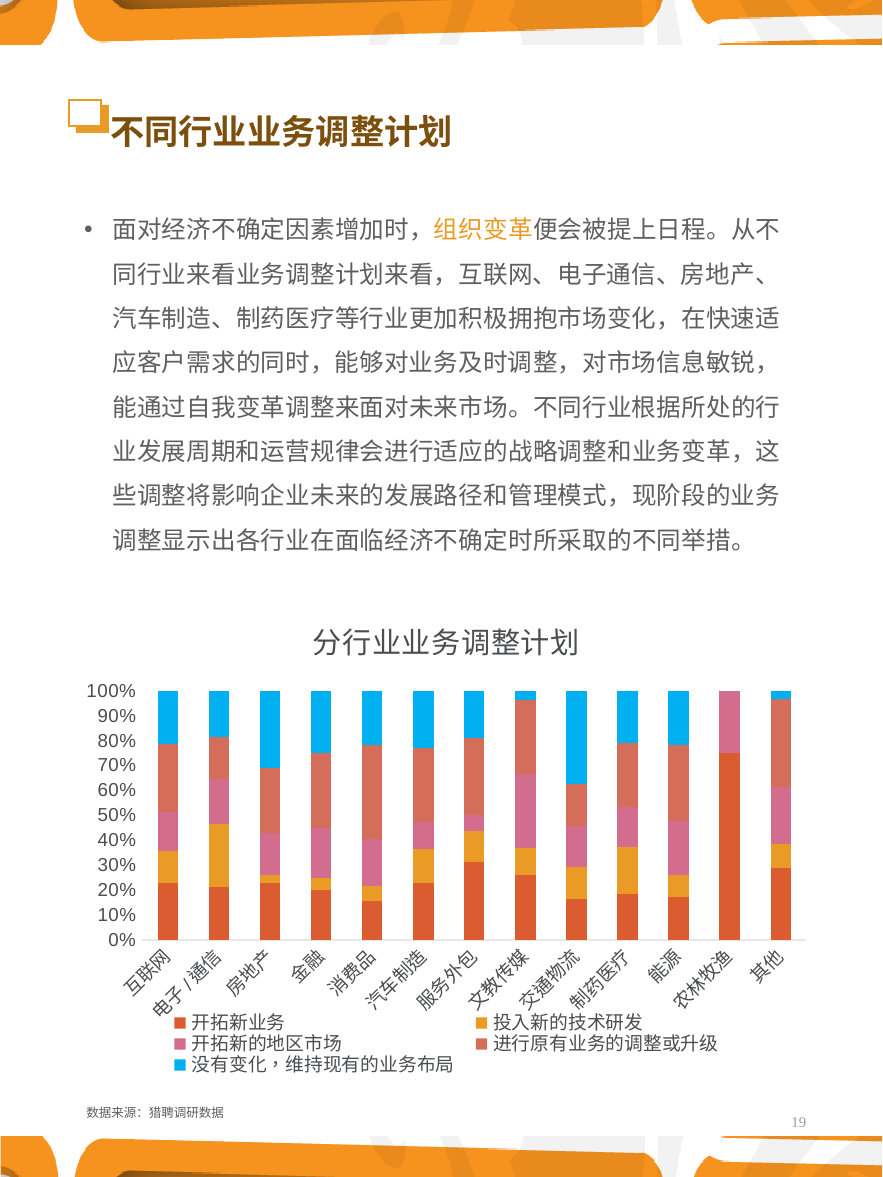

# 不同行业业务调整计划

面对经济不确定因素增加时，组织变革便会被提上日程。从不同行业来看业务调整计划来看，互联网、电子通信、房地产、汽车制造、制药医疗等行业更加积极拥抱市场变化，在快速适应客户需求的同时，能够对业务及时调整，对市场信息敏锐，能通过自我变革调整来面对未来市场。不同行业根据所处的行业发展周期和运营规律会进行适应的战略调整和业务变革，这些调整将影响企业未来的发展路径和管理模式，现阶段的业务调整显示出各行业在面临经济不确定时所采取的不同举措。

### Chart: 分行业业务调整计划

| Category | 开拓新业务 | 投入新的技术研发 | 开拓新的地区市场 | 进行原有业务的调整或升级 | 没有变化，维持现有的业务布局 |
|---|---|---|---|---|---|
| 互联网 | 0.06887755102040816 | 0.03826530612244898 | 0.04591836734693878 | 0.08163265306122448 | 0.06377551020408163 |
| 电子/通信 | 0.03826530612244898 | 0.04591836734693878 | 0.03316326530612245 | 0.030612244897959183 | 0.03316326530612245 |
| 房地产 | 0.03826530612244898 | 0.00510204081632653 | 0.02806122448979592 | 0.04336734693877551 | 0.05102040816326531 |
| 金融 | 0.01020408163265306 | 0.002551020408163265 | 0.01020408163265306 | 0.015306122448979591 | 0.012755102040816327 |
| 消费品 | 0.012755102040816327 | 0.00510204081632653 | 0.015306122448979591 | 0.030612244897959183 | 0.017857142857142856 |
| 汽车制造 | 0.04336734693877551 | 0.025510204081632654 | 0.02040816326530612 | 0.05612244897959184 | 0.04336734693877551 |
| 服务外包 | 0.025510204081632654 | 0.01020408163265306 | 0.00510204081632653 | 0.025510204081632654 | 0.015306122448979591 |
| 文教传媒 | 0.017857142857142856 | 0.007653061224489796 | 0.02040816326530612 | 0.02040816326530612 | 0.002551020408163265 |
| 交通物流 | 0.01020408163265306 | 0.007653061224489796 | 0.01020408163265306 | 0.01020408163265306 | 0.02295918367346939 |
| 制药医疗 | 0.02040816326530612 | 0.02040816326530612 | 0.017857142857142856 | 0.02806122448979592 | 0.02295918367346939 |
| 能源 | 0.01020408163265306 | 0.00510204081632653 | 0.012755102040816327 | 0.017857142857142856 | 0.012755102040816327 |
| 农林牧渔 | 0.007653061224489796 | 0.0 | 0.002551020408163265 | 0.0 | 0.0 |
| 其他 | 0.02295918367346939 | 0.007653061224489796 | 0.017857142857142856 | 0.02806122448979592 | 0.002551020408163265 |
19
数据来源：猎聘调研数据